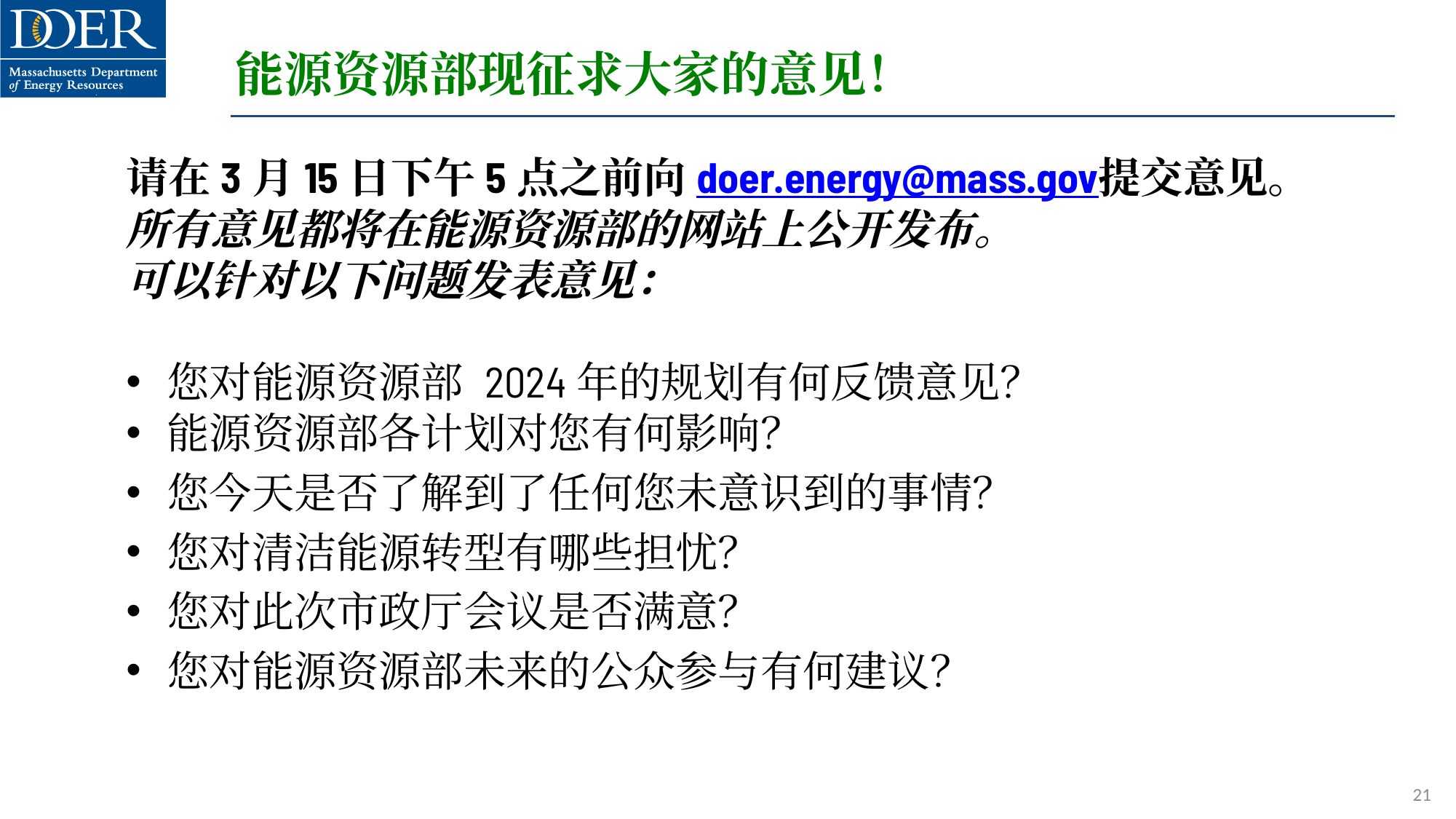

# 能源资源部现征求大家的意见！
请在3月15日下午5点之前向doer.energy@mass.gov提交意见。
所有意见都将在能源资源部的网站上公开发布。
可以针对以下问题发表意见：

您对能源资源部 2024年的规划有何反馈意见？
能源资源部各计划对您有何影响？
您今天是否了解到了任何您未意识到的事情？
您对清洁能源转型有哪些担忧？
您对此次市政厅会议是否满意？
您对能源资源部未来的公众参与有何建议？
21